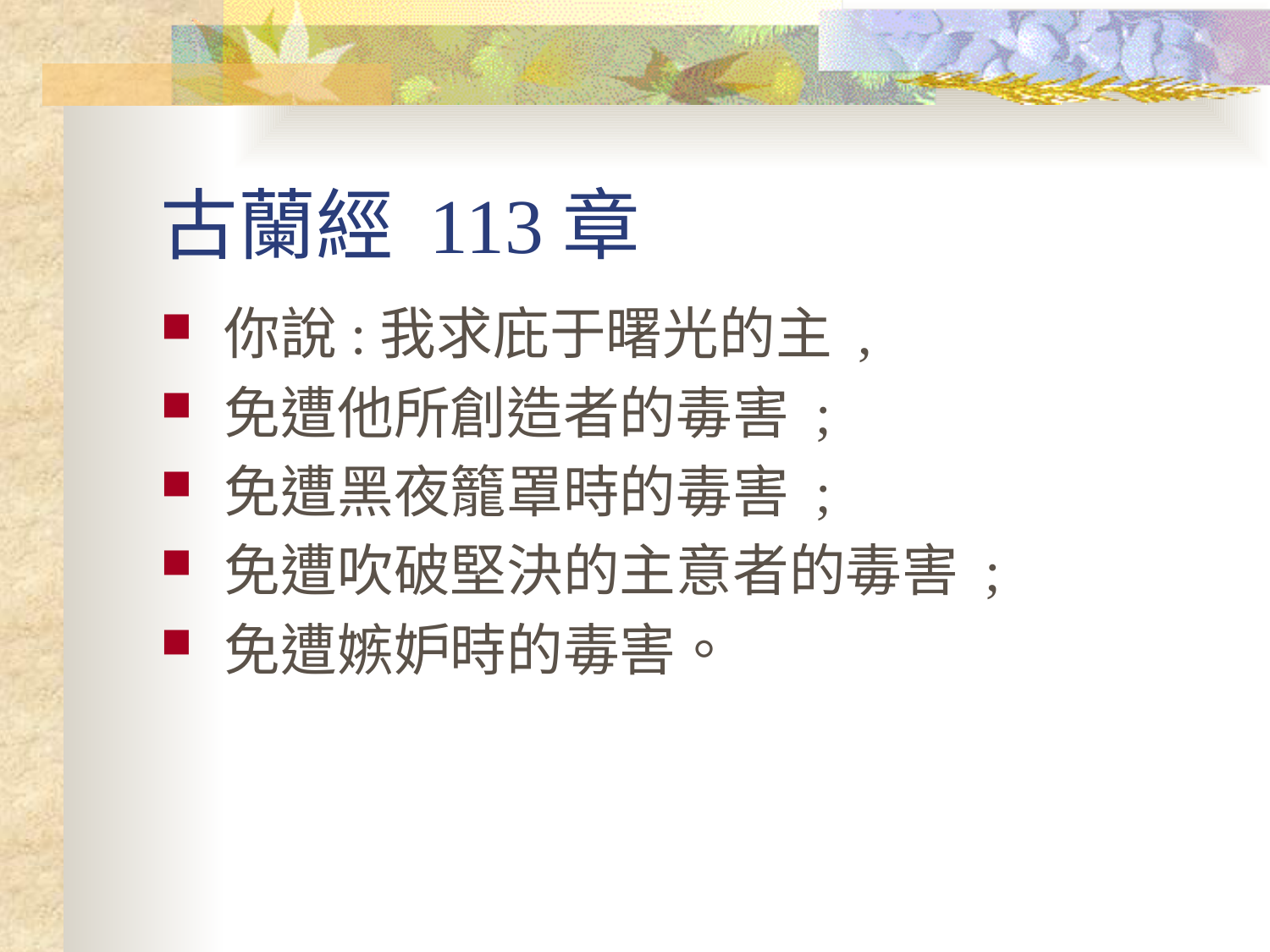

# 古蘭經 113章
你說:我求庇于曙光的主 ,
免遭他所創造者的毒害 ;
免遭黑夜籠罩時的毒害 ;
免遭吹破堅決的主意者的毒害 ;
免遭嫉妒時的毒害。